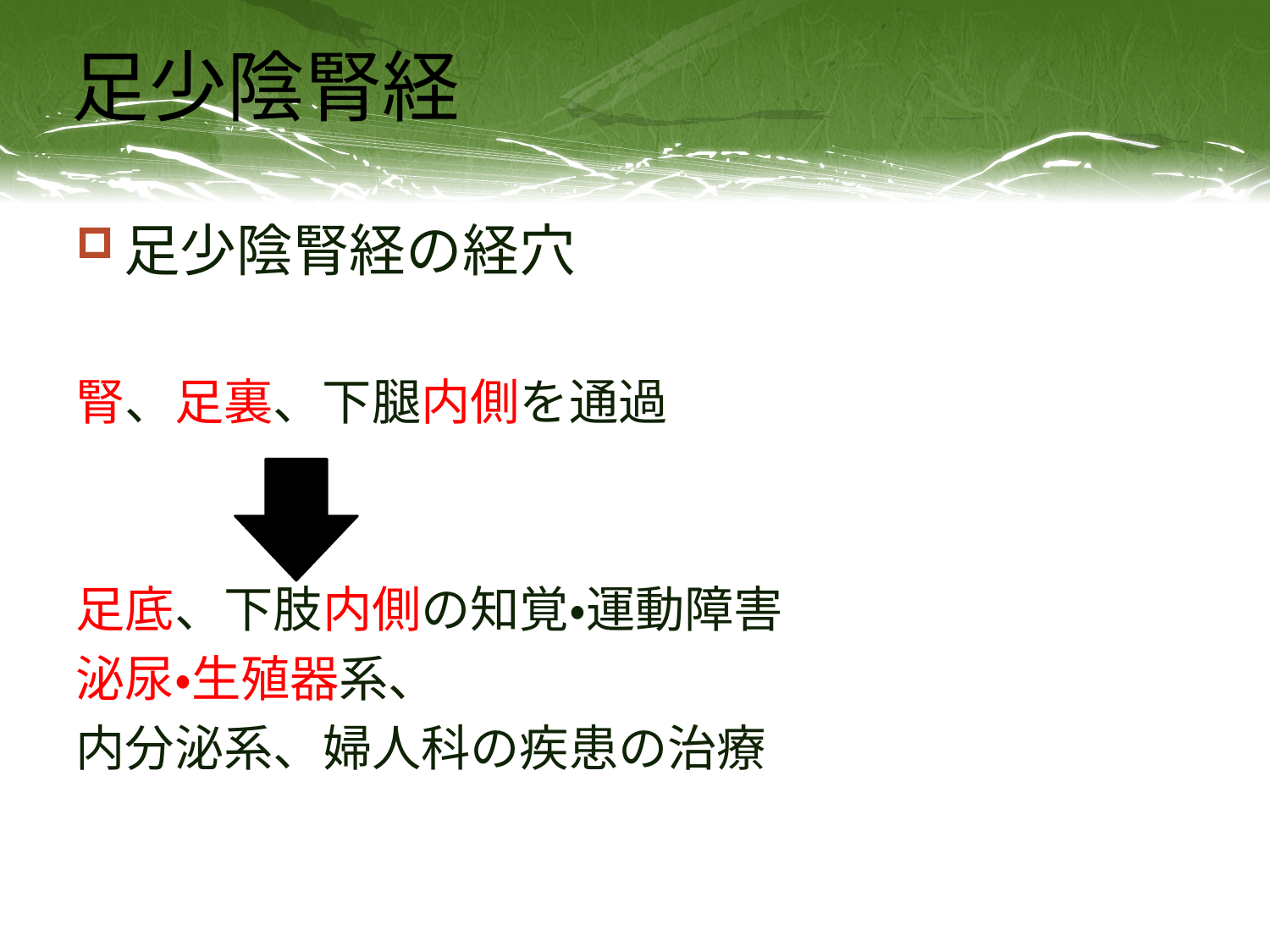

# 足少陰腎経
足少陰腎経の経穴

腎、足裏、下腿内側を通過

足底、下肢内側の知覚・運動障害
泌尿・生殖器系、
内分泌系、婦人科の疾患の治療